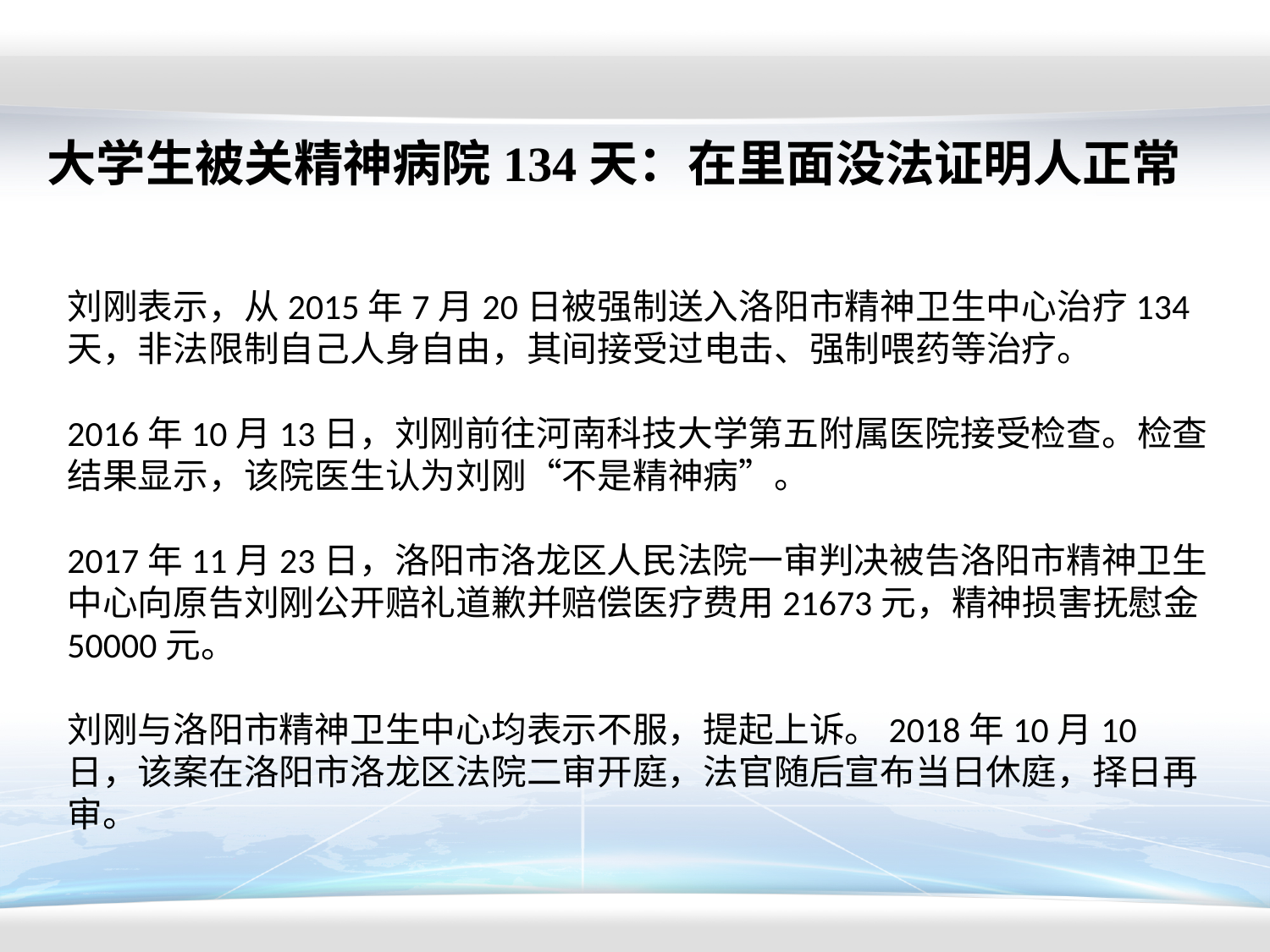

# 大学生被关精神病院134天：在里面没法证明人正常
刘刚表示，从2015年7月20日被强制送入洛阳市精神卫生中心治疗134天，非法限制自己人身自由，其间接受过电击、强制喂药等治疗。

2016年10月13日，刘刚前往河南科技大学第五附属医院接受检查。检查结果显示，该院医生认为刘刚“不是精神病”。

2017年11月23日，洛阳市洛龙区人民法院一审判决被告洛阳市精神卫生中心向原告刘刚公开赔礼道歉并赔偿医疗费用21673元，精神损害抚慰金50000元。

刘刚与洛阳市精神卫生中心均表示不服，提起上诉。2018年10月10日，该案在洛阳市洛龙区法院二审开庭，法官随后宣布当日休庭，择日再审。